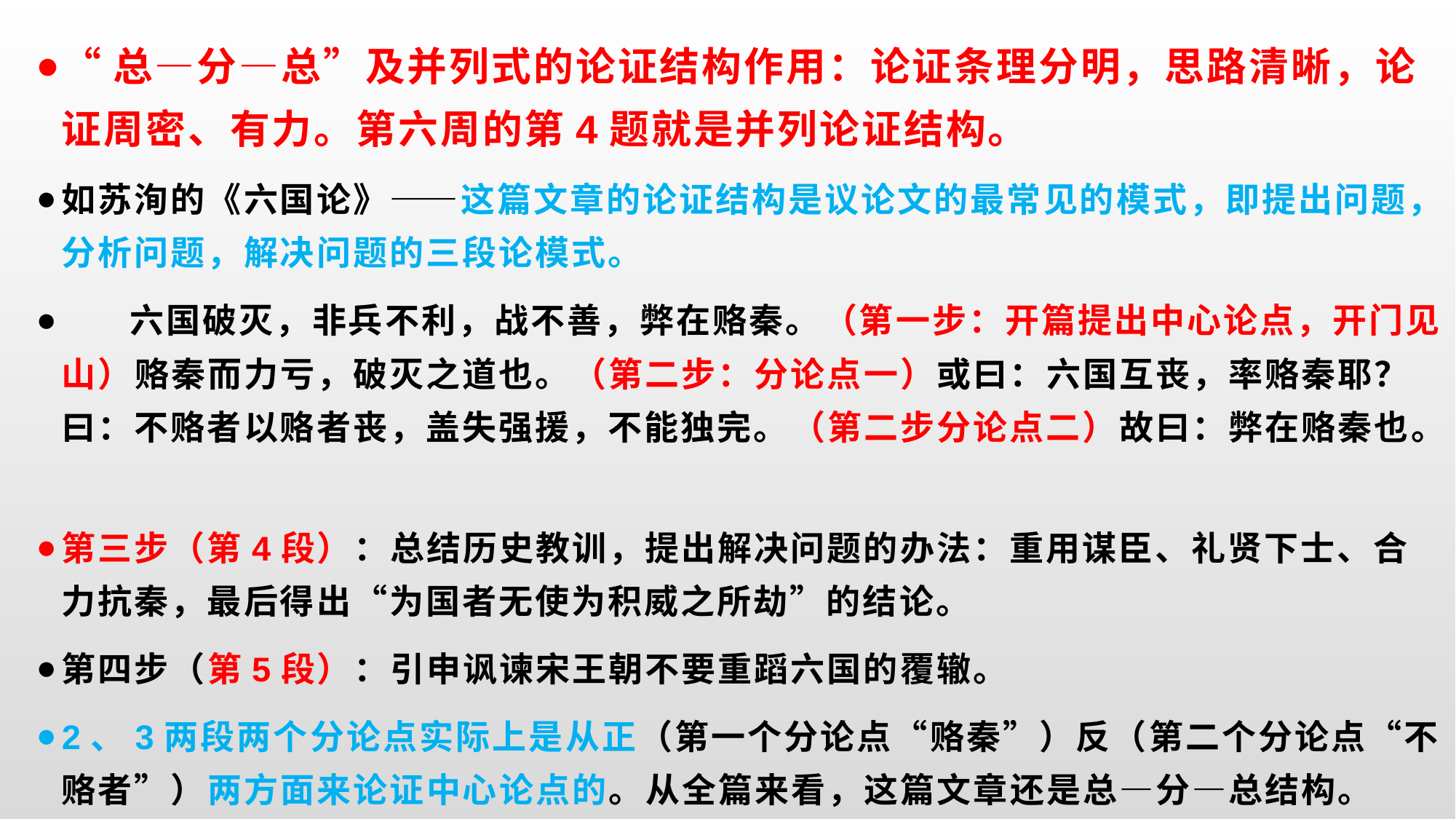

“总—分—总”及并列式的论证结构作用：论证条理分明，思路清晰，论证周密、有力。第六周的第4题就是并列论证结构。
如苏洵的《六国论》——这篇文章的论证结构是议论文的最常见的模式，即提出问题，分析问题，解决问题的三段论模式。
      六国破灭，非兵不利，战不善，弊在赂秦。（第一步：开篇提出中心论点，开门见山）赂秦而力亏，破灭之道也。（第二步：分论点一）或曰：六国互丧，率赂秦耶？曰：不赂者以赂者丧，盖失强援，不能独完。（第二步分论点二）故曰：弊在赂秦也。
第三步（第4段）：总结历史教训，提出解决问题的办法：重用谋臣、礼贤下士、合力抗秦，最后得出“为国者无使为积威之所劫”的结论。
第四步（第5段）：引申讽谏宋王朝不要重蹈六国的覆辙。
2、3两段两个分论点实际上是从正（第一个分论点“赂秦”）反（第二个分论点“不赂者”）两方面来论证中心论点的。从全篇来看，这篇文章还是总—分—总结构。